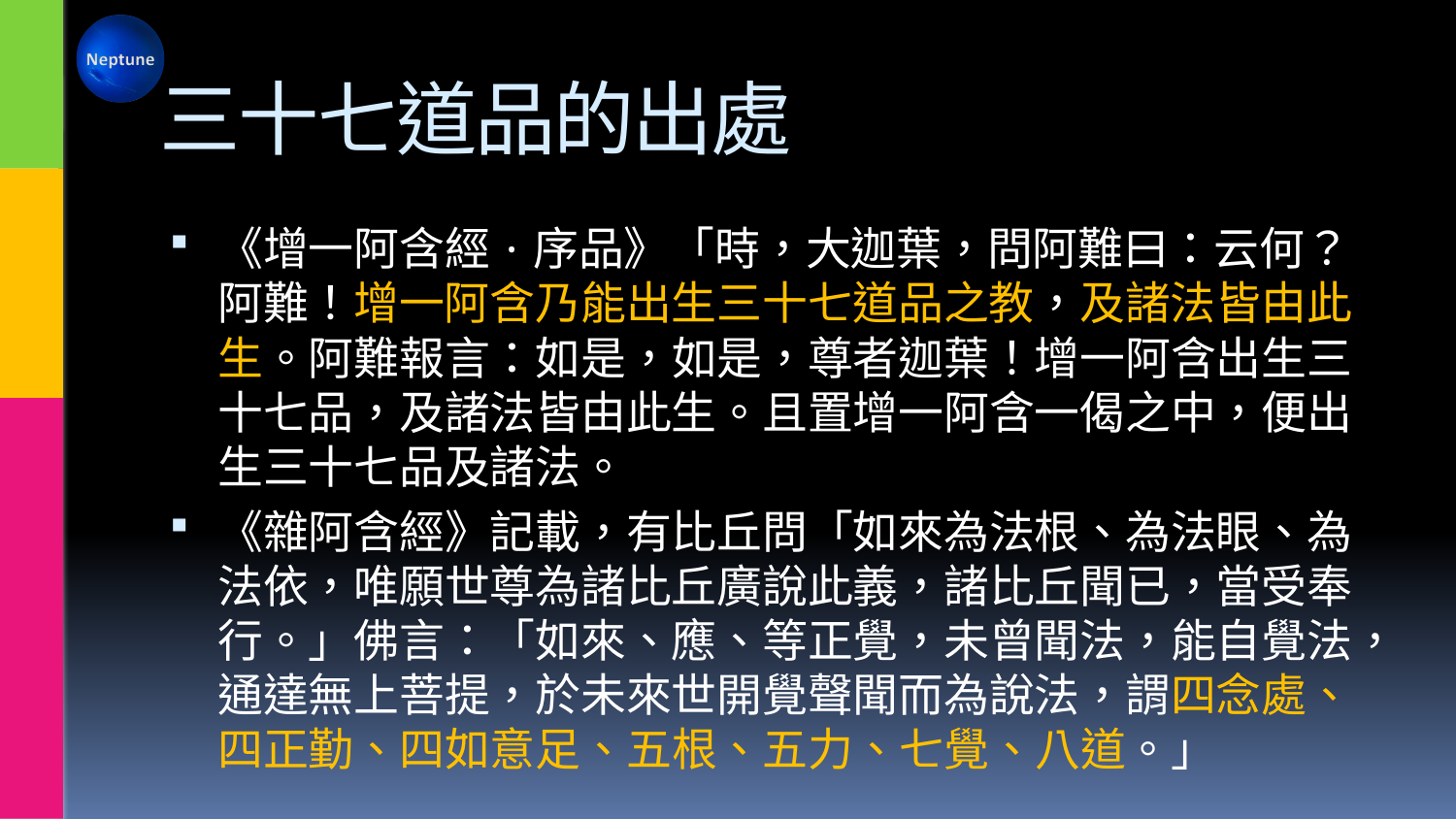

# 三十七道品的出處
《增一阿含經·序品》「時，大迦葉，問阿難曰：云何？阿難！增一阿含乃能出生三十七道品之教，及諸法皆由此生。阿難報言：如是，如是，尊者迦葉！增一阿含出生三十七品，及諸法皆由此生。且置增一阿含一偈之中，便出生三十七品及諸法。
《雜阿含經》記載，有比丘問「如來為法根、為法眼、為法依，唯願世尊為諸比丘廣說此義，諸比丘聞已，當受奉行。」佛言：「如來、應、等正覺，未曾聞法，能自覺法，通達無上菩提，於未來世開覺聲聞而為說法，謂四念處、四正勤、四如意足、五根、五力、七覺、八道。」